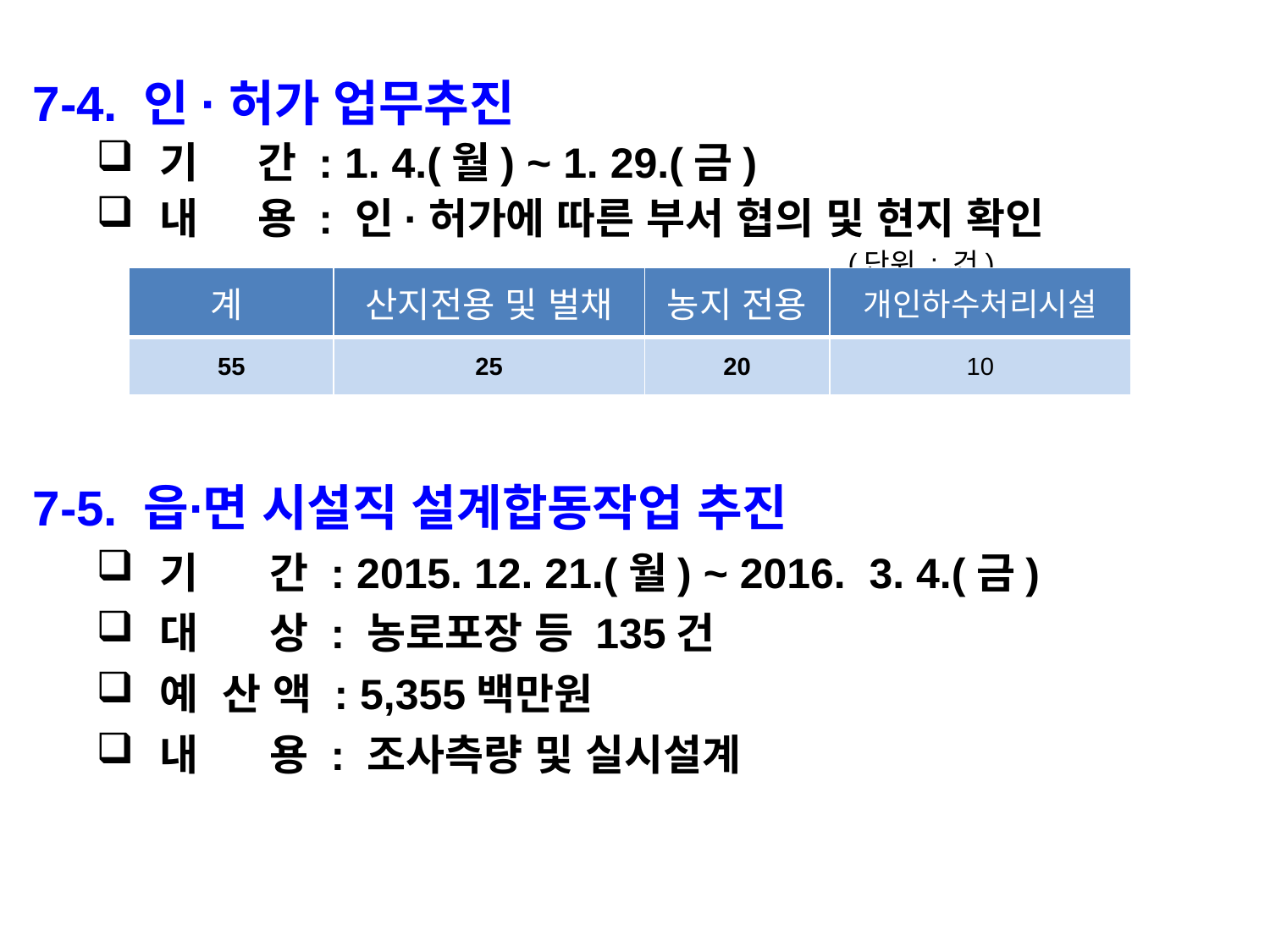

7-4. 인·허가 업무추진
기     간 : 1. 4.(월) ~ 1. 29.(금)
내     용 : 인·허가에 따른 부서 협의 및 현지 확인
                                                                                                (단위 : 건)

| 계 | 산지전용 및 벌채 | 농지 전용 | 개인하수처리시설 |
| --- | --- | --- | --- |
| 55 | 25 | 20 | 10 |
7-5. 읍∙면 시설직 설계합동작업 추진
기      간 : 2015. 12. 21.(월) ~ 2016.  3. 4.(금)
대      상 : 농로포장 등 135건
예  산 액 : 5,355백만원
내      용 : 조사측량 및 실시설계